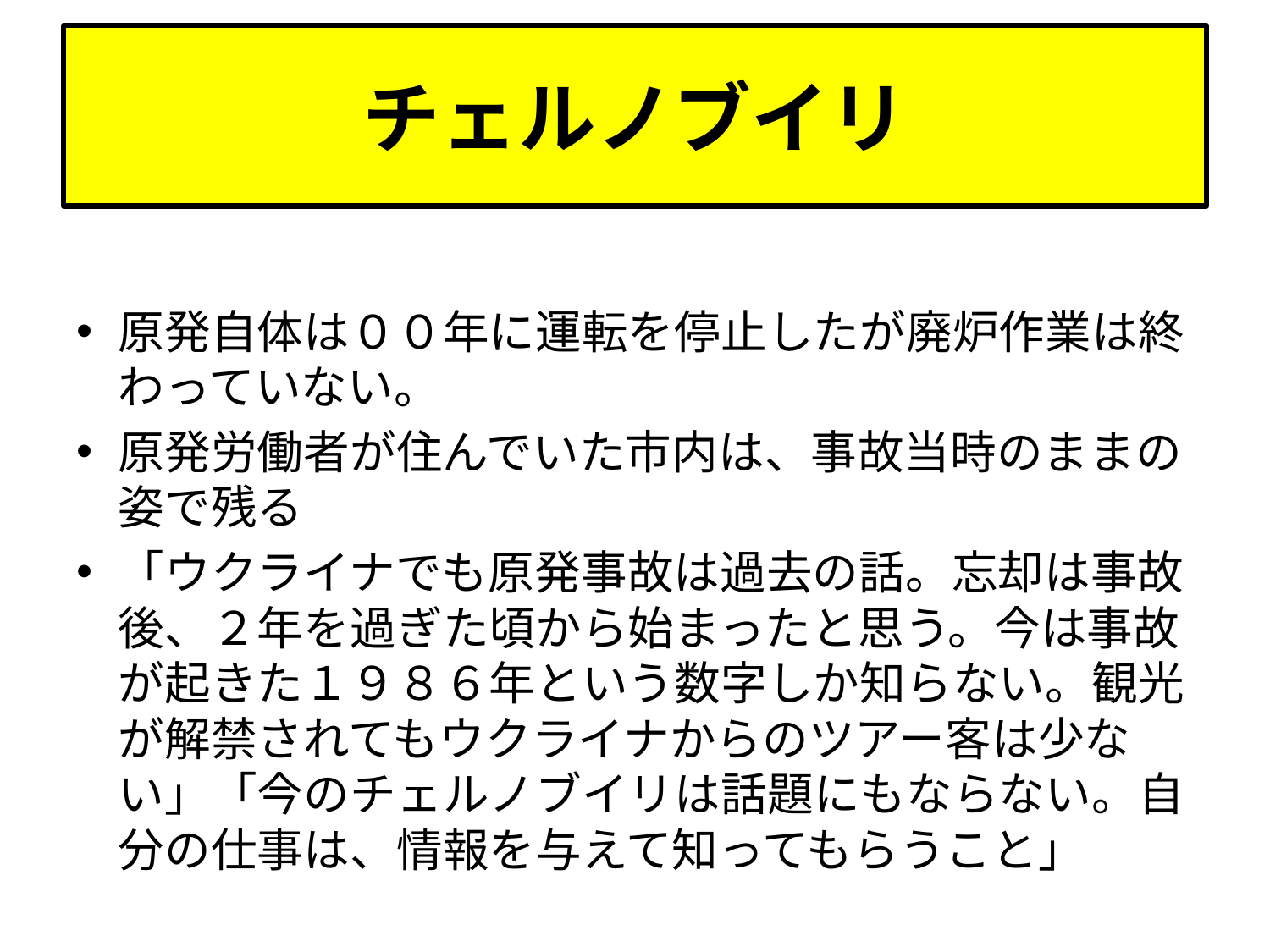

# チェルノブイリ
原発自体は００年に運転を停止したが廃炉作業は終わっていない。
原発労働者が住んでいた市内は、事故当時のままの姿で残る
「ウクライナでも原発事故は過去の話。忘却は事故後、２年を過ぎた頃から始まったと思う。今は事故が起きた１９８６年という数字しか知らない。観光が解禁されてもウクライナからのツアー客は少ない」「今のチェルノブイリは話題にもならない。自分の仕事は、情報を与えて知ってもらうこと」